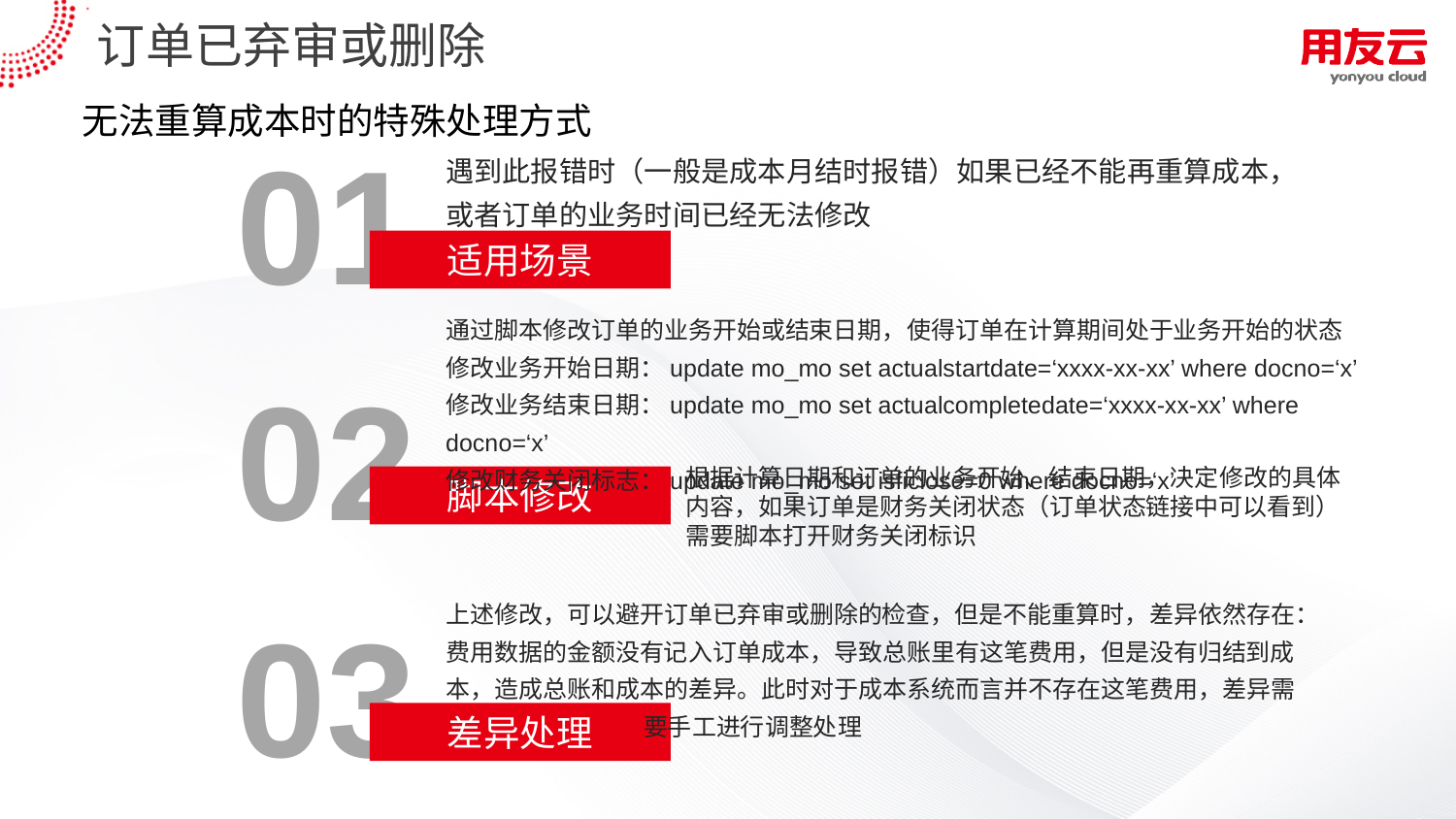

# 订单已弃审或删除
无法重算成本时的特殊处理方式
01
遇到此报错时（一般是成本月结时报错）如果已经不能再重算成本，或者订单的业务时间已经无法修改
适用场景
通过脚本修改订单的业务开始或结束日期，使得订单在计算期间处于业务开始的状态
修改业务开始日期：update mo_mo set actualstartdate=‘xxxx-xx-xx’ where docno=‘x’
修改业务结束日期：update mo_mo set actualcompletedate=‘xxxx-xx-xx’ where docno=‘x’
修改财务关闭标志：update mo_mo set isficlose=0 where docno=‘x’
02
根据计算日期和订单的业务开始、结束日期，决定修改的具体内容，如果订单是财务关闭状态（订单状态链接中可以看到）需要脚本打开财务关闭标识
脚本修改
上述修改，可以避开订单已弃审或删除的检查，但是不能重算时，差异依然存在：费用数据的金额没有记入订单成本，导致总账里有这笔费用，但是没有归结到成本，造成总账和成本的差异。此时对于成本系统而言并不存在这笔费用，差异需
                                    要手工进行调整处理
03
差异处理